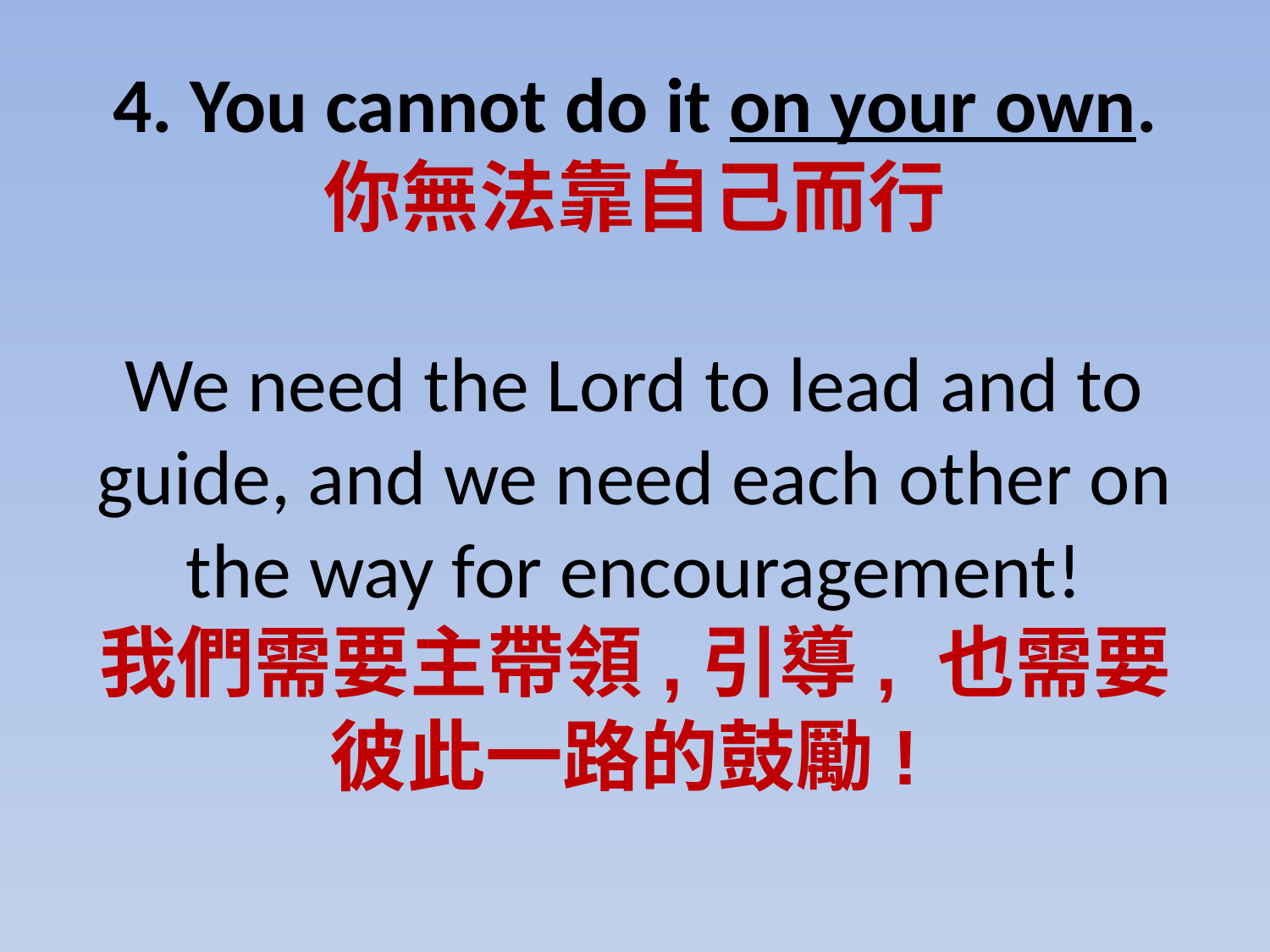

# 4. You cannot do it on your own. 你無法靠自己而行   We need the Lord to lead and to guide, and we need each other on the way for encouragement! 我們需要主帶領,引導, 也需要彼此一路的鼓勵!